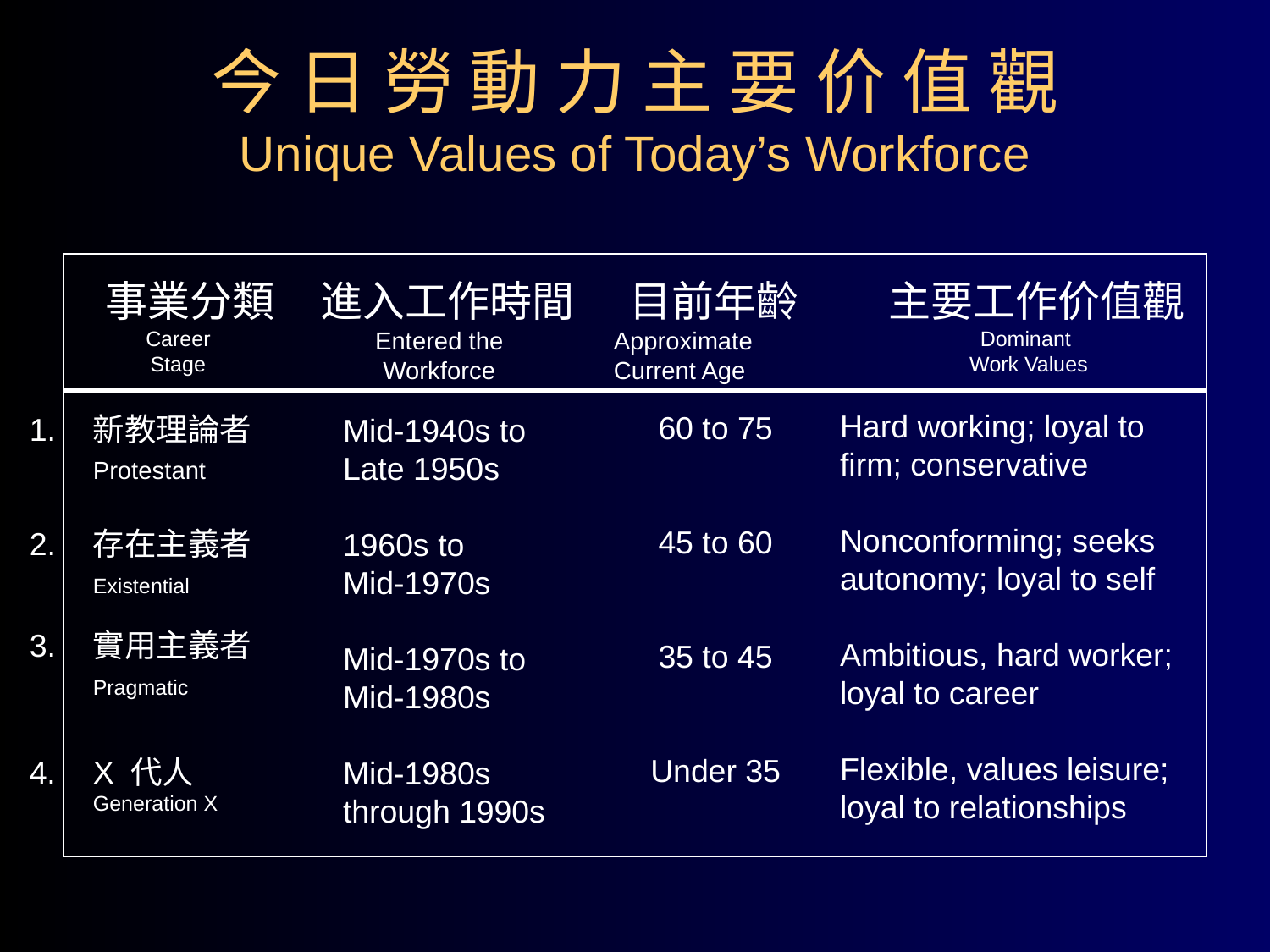

# 今 日 勞 動 力 主 要 价 值 觀 Unique Values of Today’s Workforce

  事業分類
Career
Stage
 進入工作時間
Entered the
Workforce
 目前年齡
Approximate
Current Age
 主要工作价值觀
Dominant
Work Values

Hard working; loyal to
firm; conservative

Nonconforming; seeks
autonomy; loyal to self

Ambitious, hard worker;
loyal to career

Flexible, values leisure;
loyal to relationships
60 to 75

45 to 60

35 to 45

Under 35
新教理論者
	Protestant

存在主義者
	Existential

實用主義者
	Pragmatic

4. 	X 代人
	Generation X
Mid-1940s to
Late 1950s

1960s to
Mid-1970s

Mid-1970s to
Mid-1980s

Mid-1980s
through 1990s